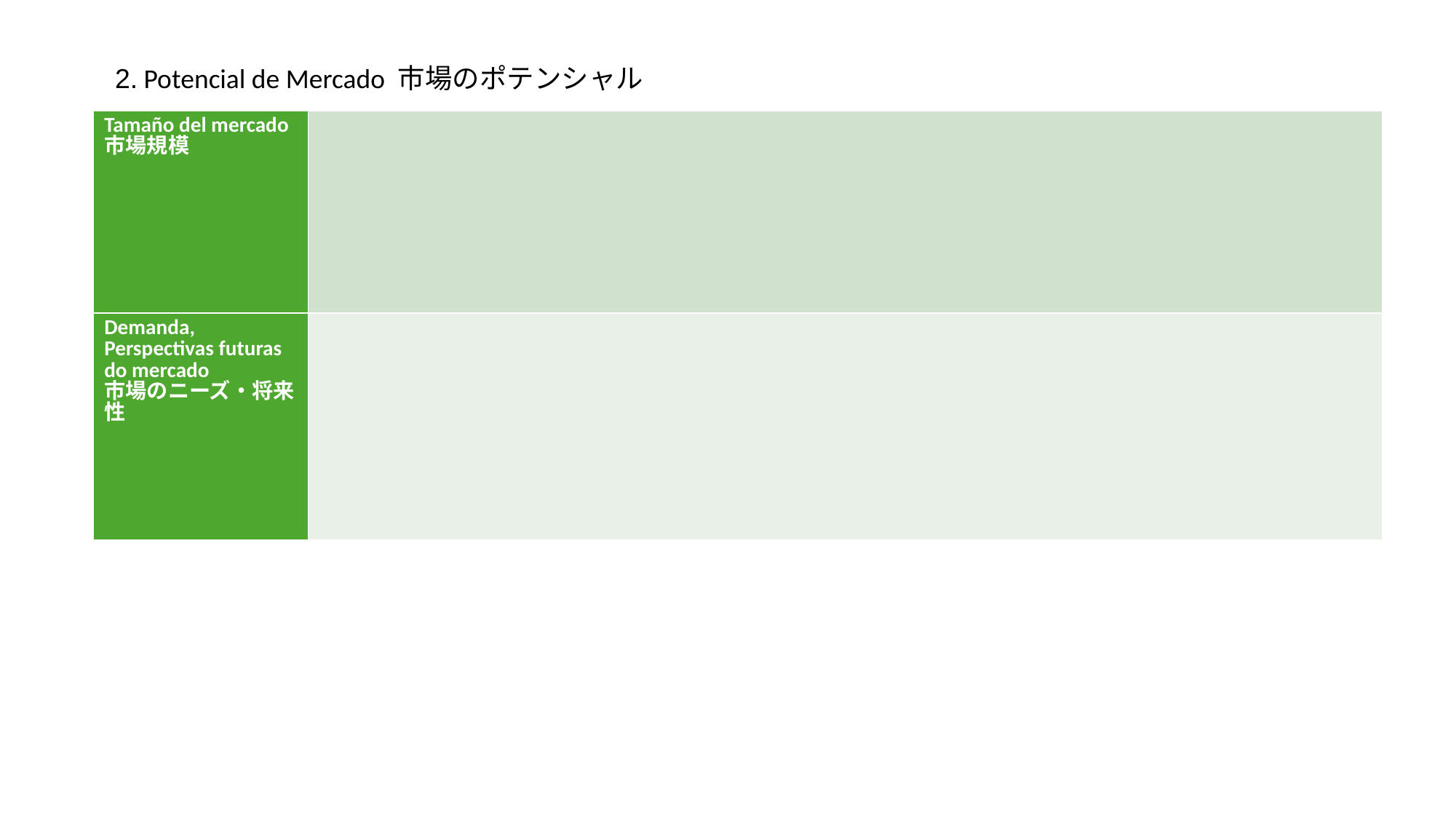

2. Potencial de Mercado 市場のポテンシャル
| Tamaño del mercado 市場規模 |  |
| --- | --- |
| Demanda, Perspectivas futuras do mercado 市場のニーズ・将来性 |  |